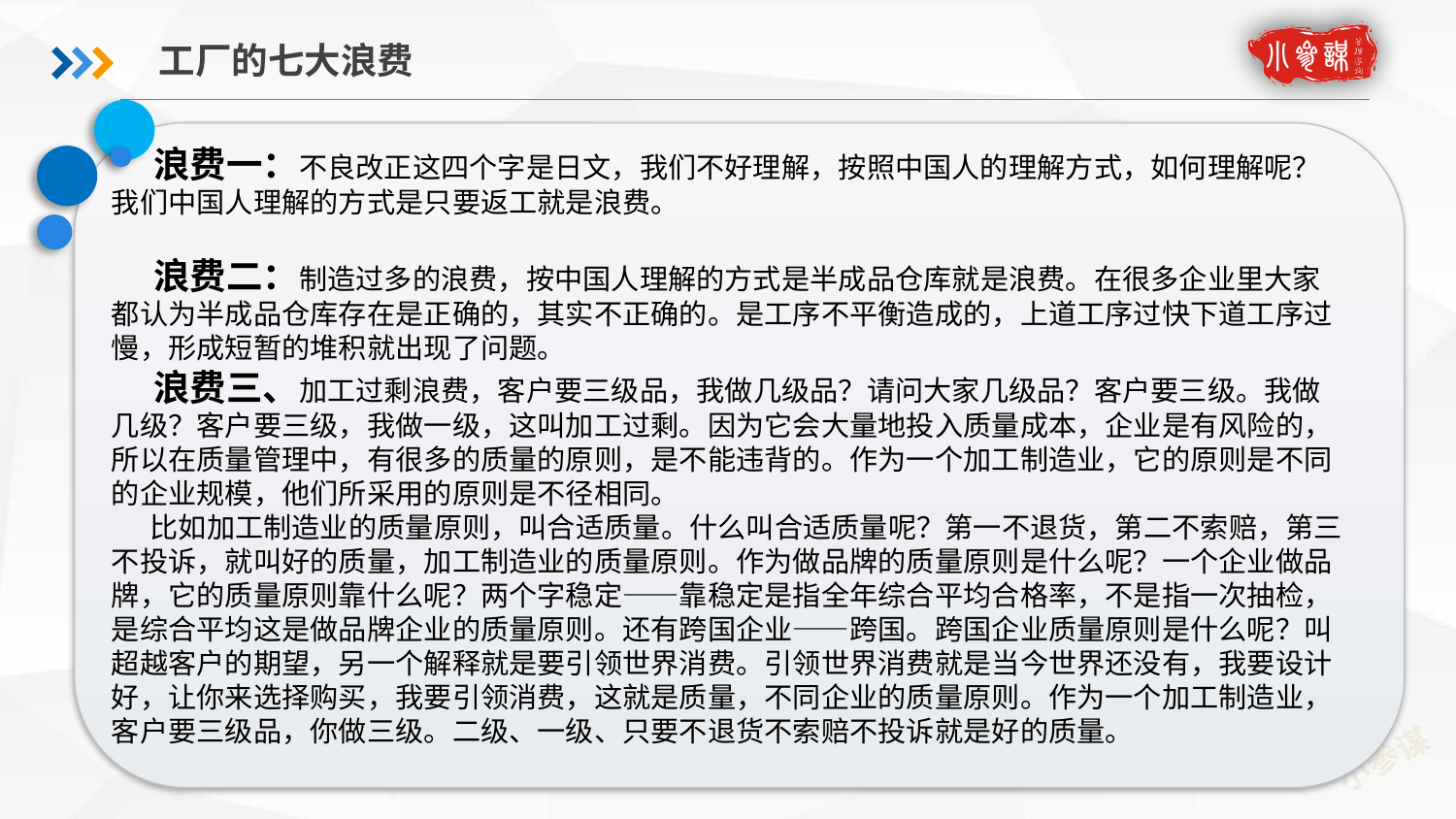

工厂的七大浪费

    浪费一：不良改正这四个字是日文，我们不好理解，按照中国人的理解方式，如何理解呢？我们中国人理解的方式是只要返工就是浪费。

    浪费二：制造过多的浪费，按中国人理解的方式是半成品仓库就是浪费。在很多企业里大家都认为半成品仓库存在是正确的，其实不正确的。是工序不平衡造成的，上道工序过快下道工序过慢，形成短暂的堆积就出现了问题。
    浪费三、加工过剩浪费，客户要三级品，我做几级品？请问大家几级品？客户要三级。我做几级？客户要三级，我做一级，这叫加工过剩。因为它会大量地投入质量成本，企业是有风险的，所以在质量管理中，有很多的质量的原则，是不能违背的。作为一个加工制造业，它的原则是不同的企业规模，他们所采用的原则是不径相同。
     比如加工制造业的质量原则，叫合适质量。什么叫合适质量呢？第一不退货，第二不索赔，第三不投诉，就叫好的质量，加工制造业的质量原则。作为做品牌的质量原则是什么呢？一个企业做品牌，它的质量原则靠什么呢？两个字稳定——靠稳定是指全年综合平均合格率，不是指一次抽检，是综合平均这是做品牌企业的质量原则。还有跨国企业——跨国。跨国企业质量原则是什么呢？叫超越客户的期望，另一个解释就是要引领世界消费。引领世界消费就是当今世界还没有，我要设计好，让你来选择购买，我要引领消费，这就是质量，不同企业的质量原则。作为一个加工制造业，客户要三级品，你做三级。二级、一级、只要不退货不索赔不投诉就是好的质量。